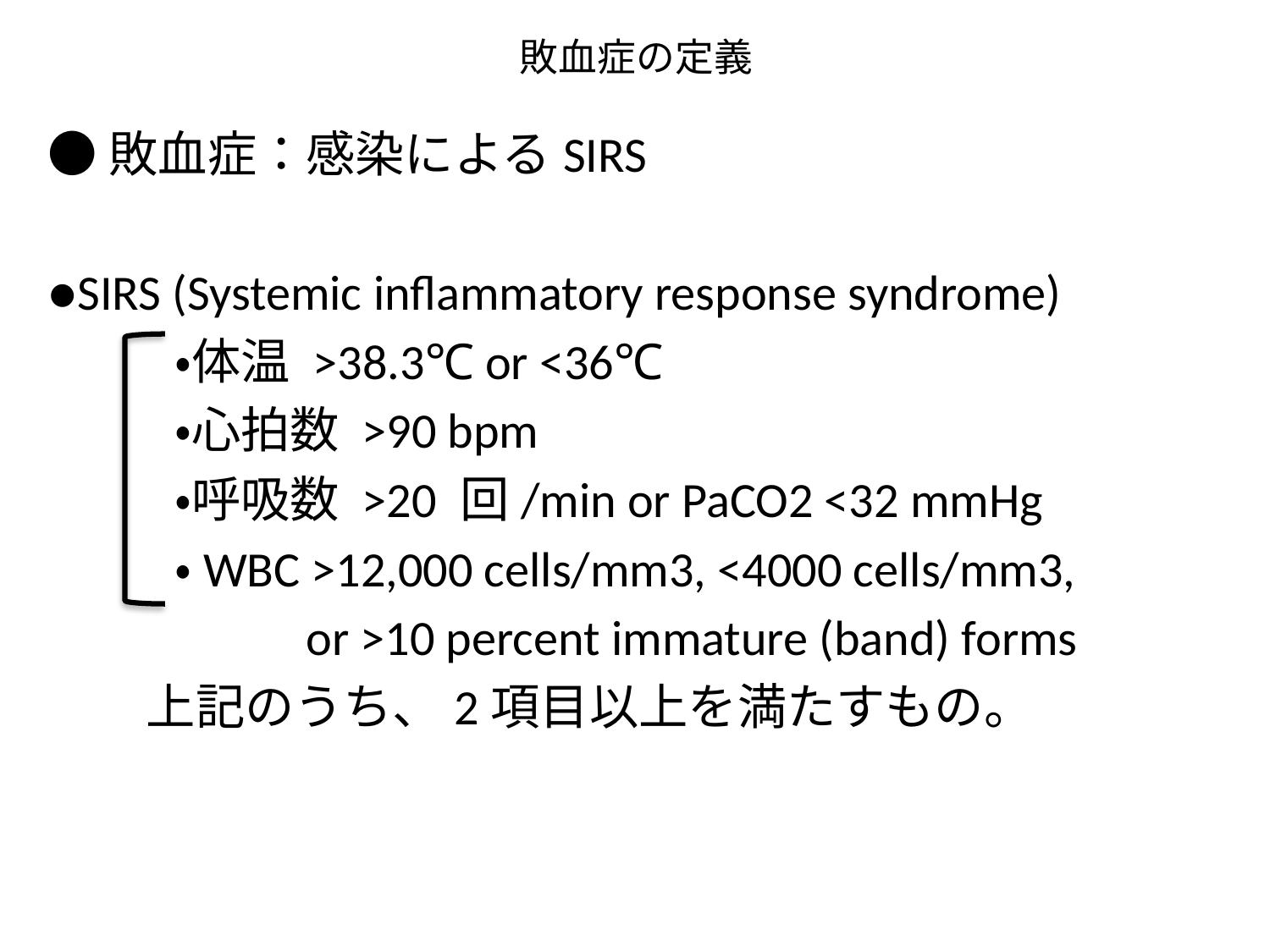

# 敗血症の定義
●敗血症：感染によるSIRS

●SIRS (Systemic inflammatory response syndrome)
	・体温 >38.3℃ or <36℃
	・心拍数 >90 bpm
	・呼吸数 >20 回/min or PaCO2 <32 mmHg
	・WBC >12,000 cells/mm3, <4000 cells/mm3,
　　　　　or >10 percent immature (band) forms
　　上記のうち、2項目以上を満たすもの。